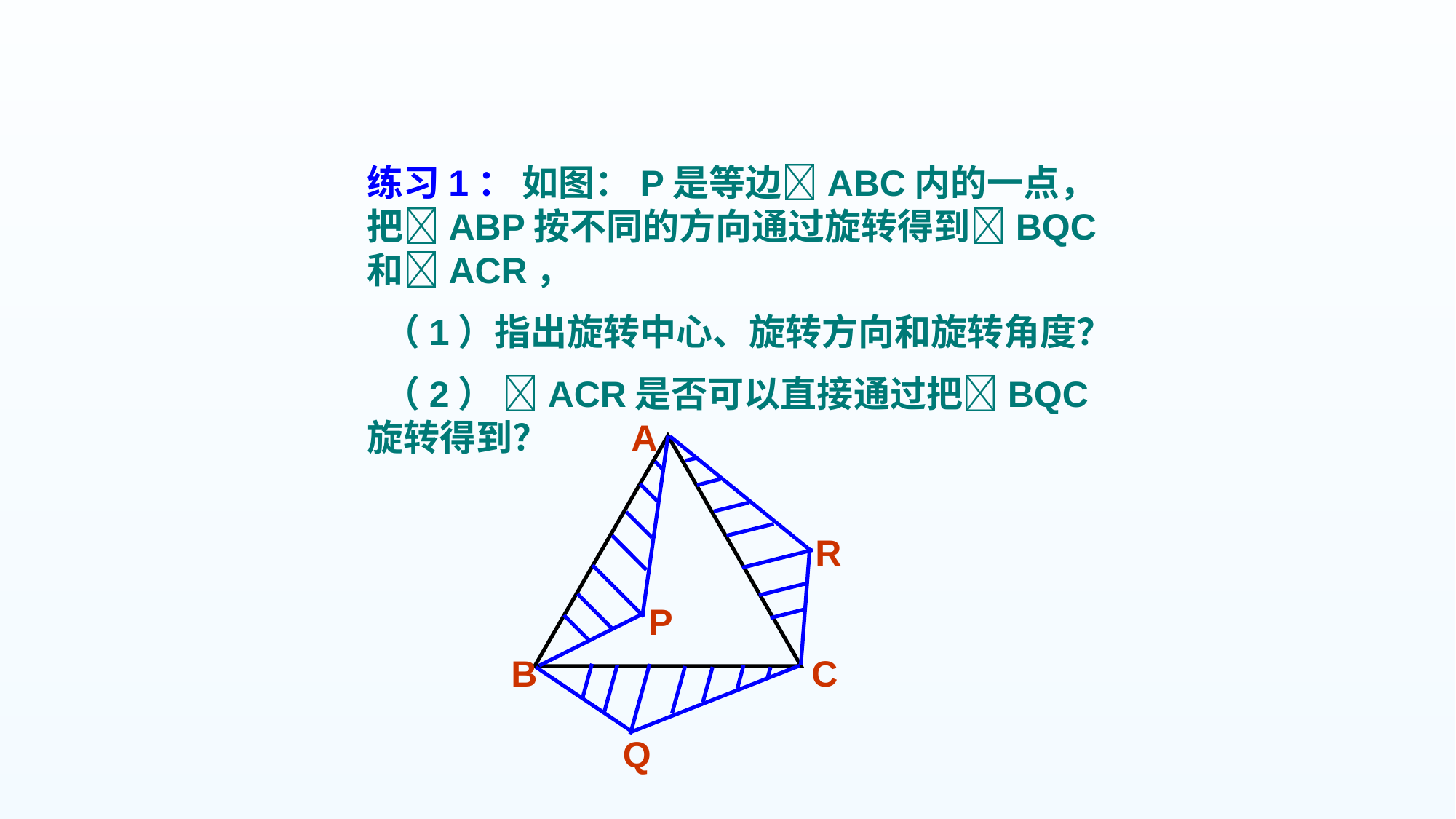

练习1： 如图：P是等边ΔABC内的一点，把ΔABP按不同的方向通过旋转得到ΔBQC和ΔACR，
 （1）指出旋转中心、旋转方向和旋转角度？
 （2） ΔACR是否可以直接通过把ΔBQC旋转得到？
A

R
P
B
C
Q